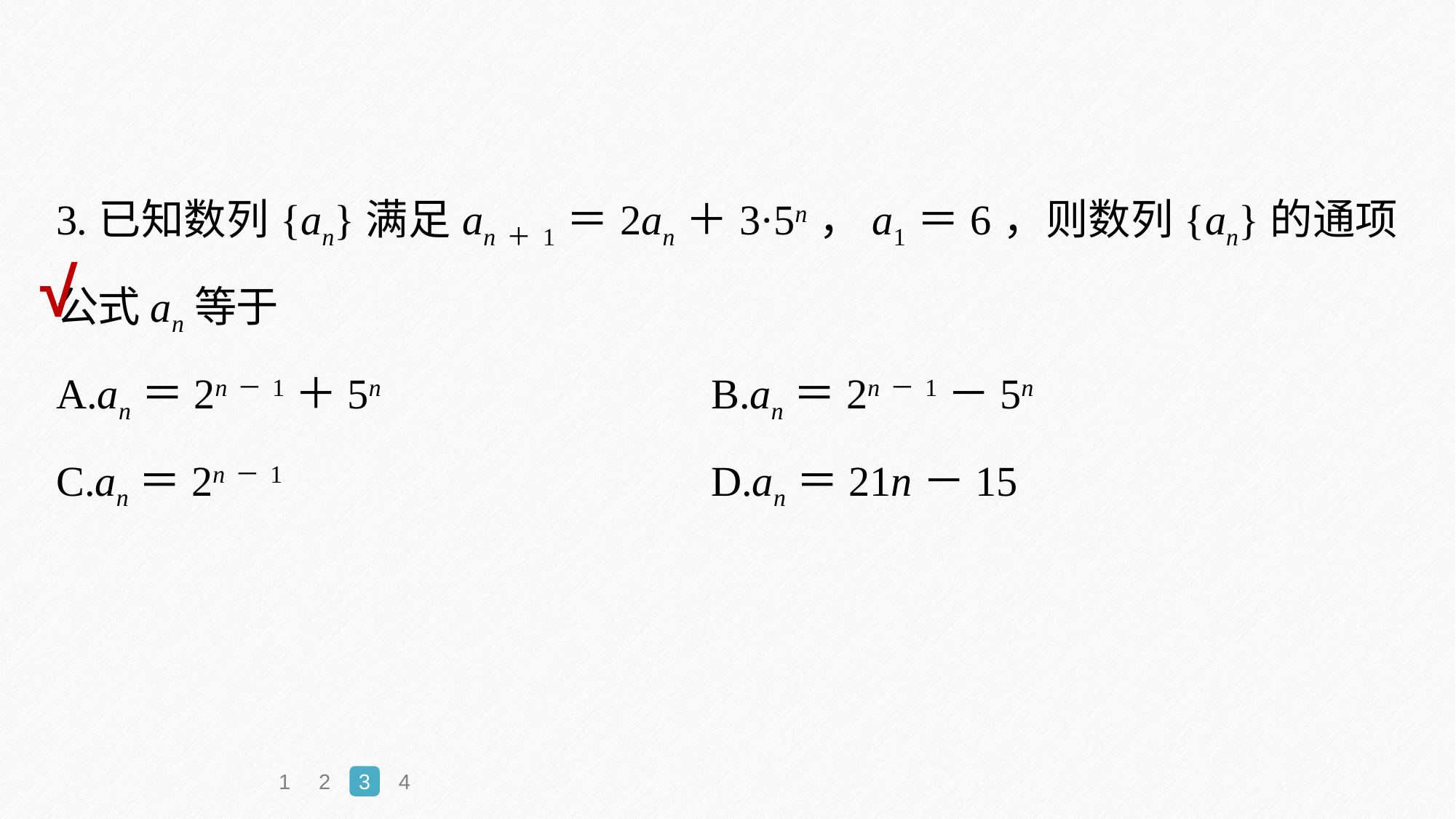

3.已知数列{an}满足an＋1＝2an＋3·5n，a1＝6，则数列{an}的通项公式an等于
A.an＝2n－1＋5n  			B.an＝2n－1－5n
C.an＝2n－1  				D.an＝21n－15
√
1
2
3
4